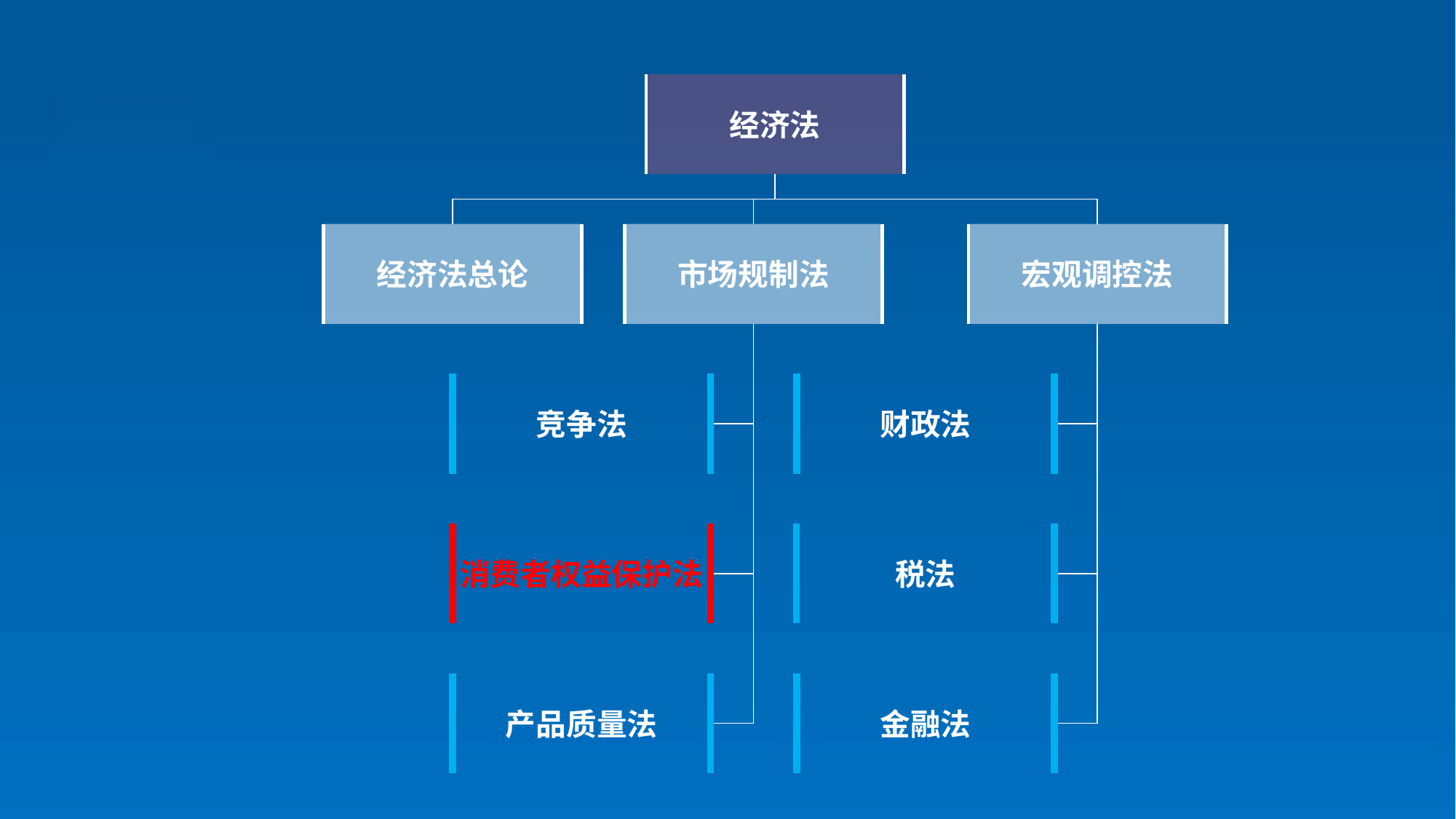

经济法
经济法总论
市场规制法
宏观调控法
竞争法
财政法
消费者权益保护法
税法
产品质量法
金融法